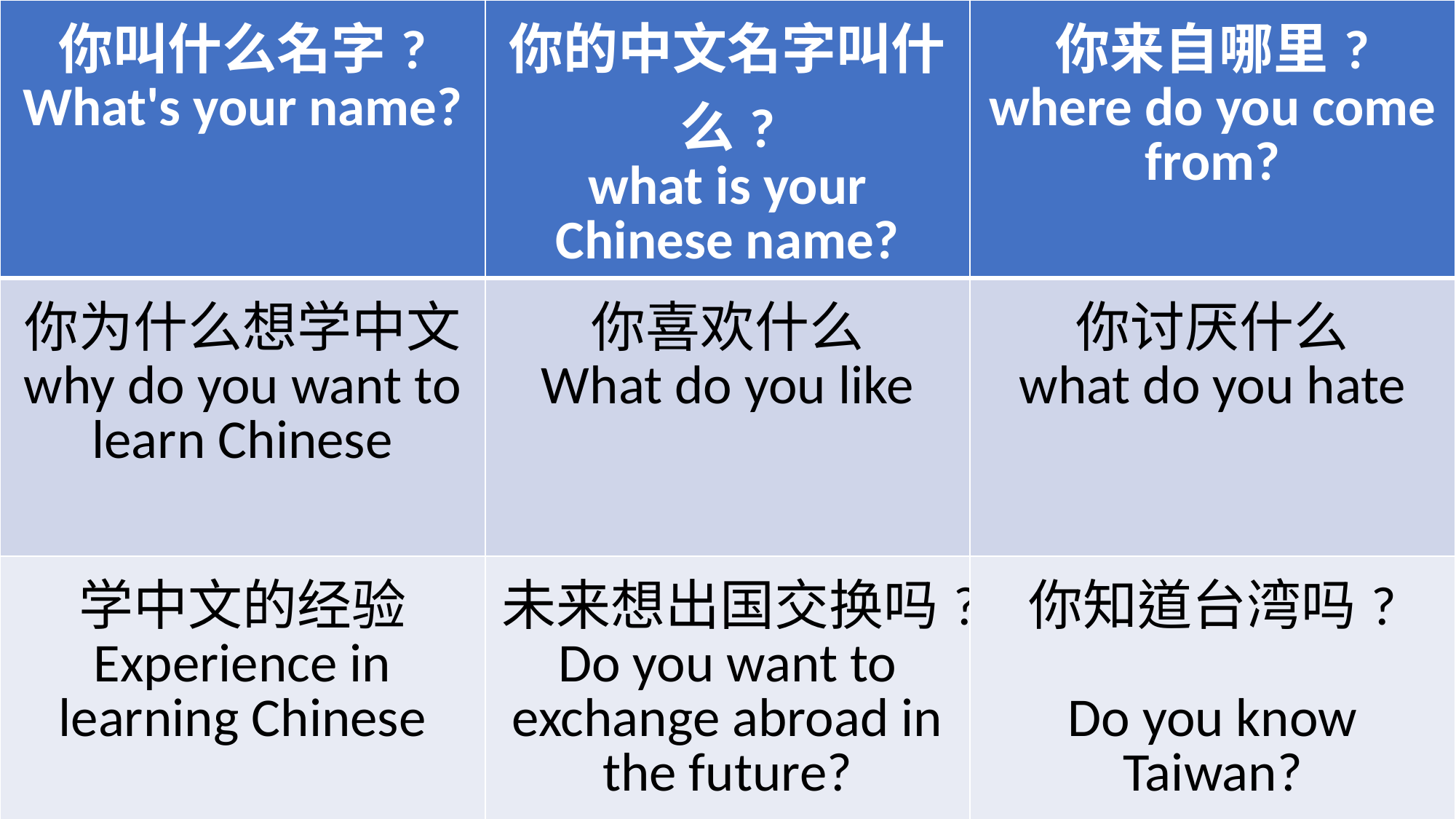

| 你叫什么名字? What's your name? | 你的中文名字叫什么? what is your Chinese name? | 你来自哪里? where do you come from? |
| --- | --- | --- |
| 你为什么想学中文 why do you want to learn Chinese | 你喜欢什么 What do you like | 你讨厌什么 what do you hate |
| 学中文的经验 Experience in learning Chinese | 未来想出国交换吗? Do you want to exchange abroad in the future? | 你知道台湾吗? Do you know Taiwan? |